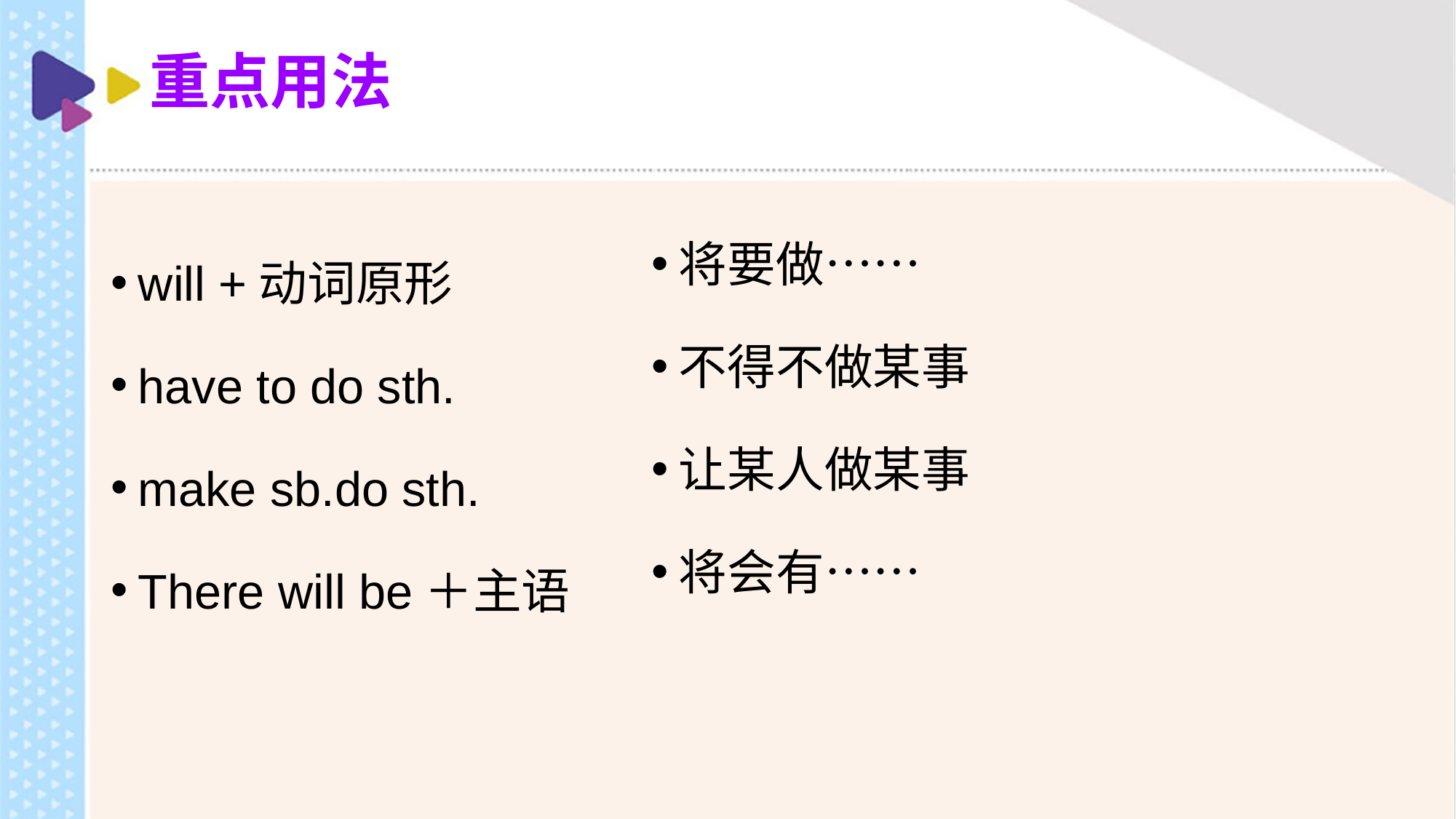

# 重点用法
将要做……
不得不做某事
让某人做某事
将会有……
will +动词原形
have to do sth.
make sb.do sth.
There will be＋主语